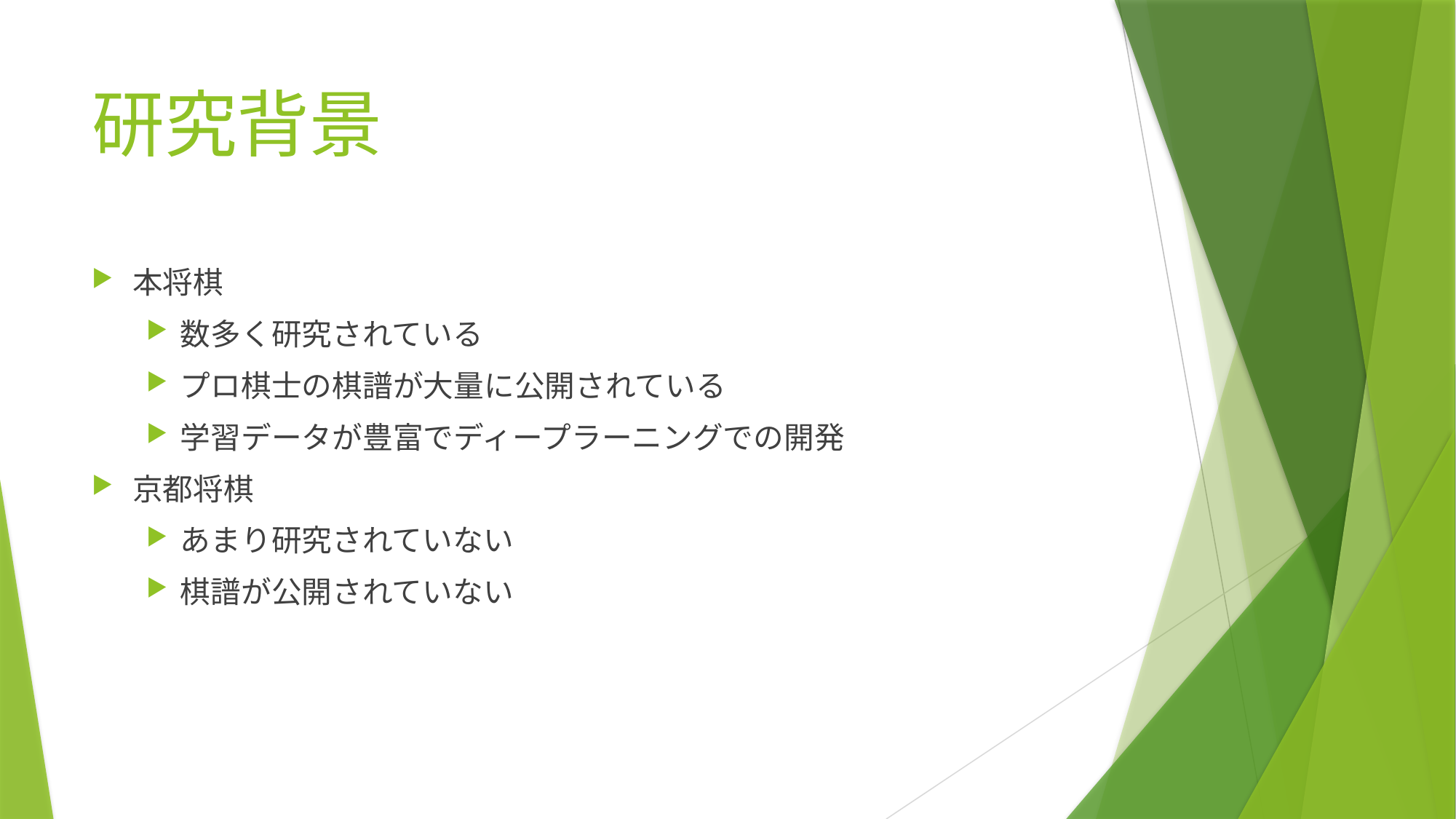

# 研究背景
本将棋
数多く研究されている
プロ棋士の棋譜が大量に公開されている
学習データが豊富でディープラーニングでの開発
京都将棋
あまり研究されていない
棋譜が公開されていない